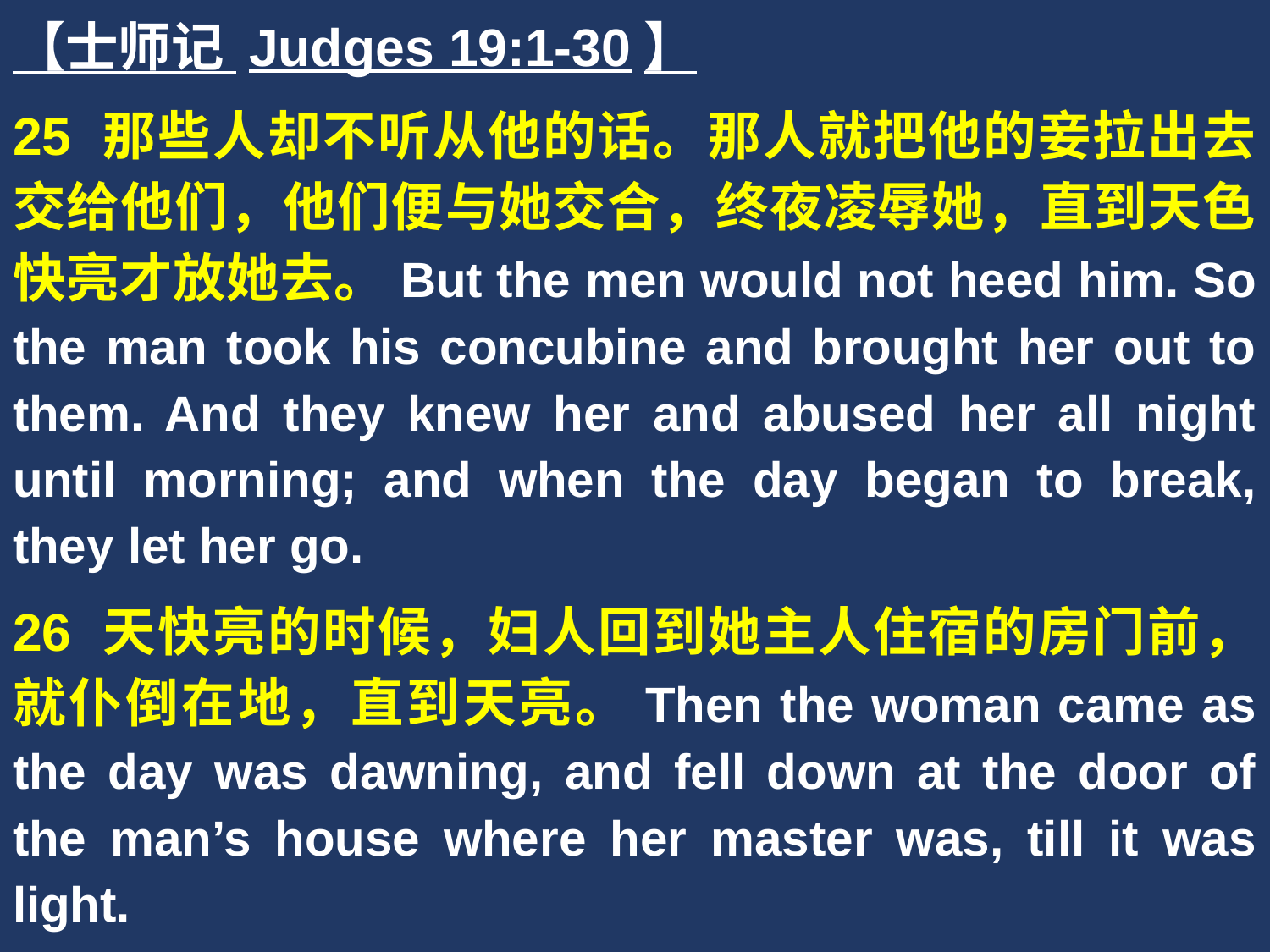

【士师记 Judges 19:1-30】
25 那些人却不听从他的话。那人就把他的妾拉出去交给他们，他们便与她交合，终夜凌辱她，直到天色快亮才放她去。But the men would not heed him. So the man took his concubine and brought her out to them. And they knew her and abused her all night until morning; and when the day began to break, they let her go.
26 天快亮的时候，妇人回到她主人住宿的房门前，就仆倒在地，直到天亮。Then the woman came as the day was dawning, and fell down at the door of the man’s house where her master was, till it was light.